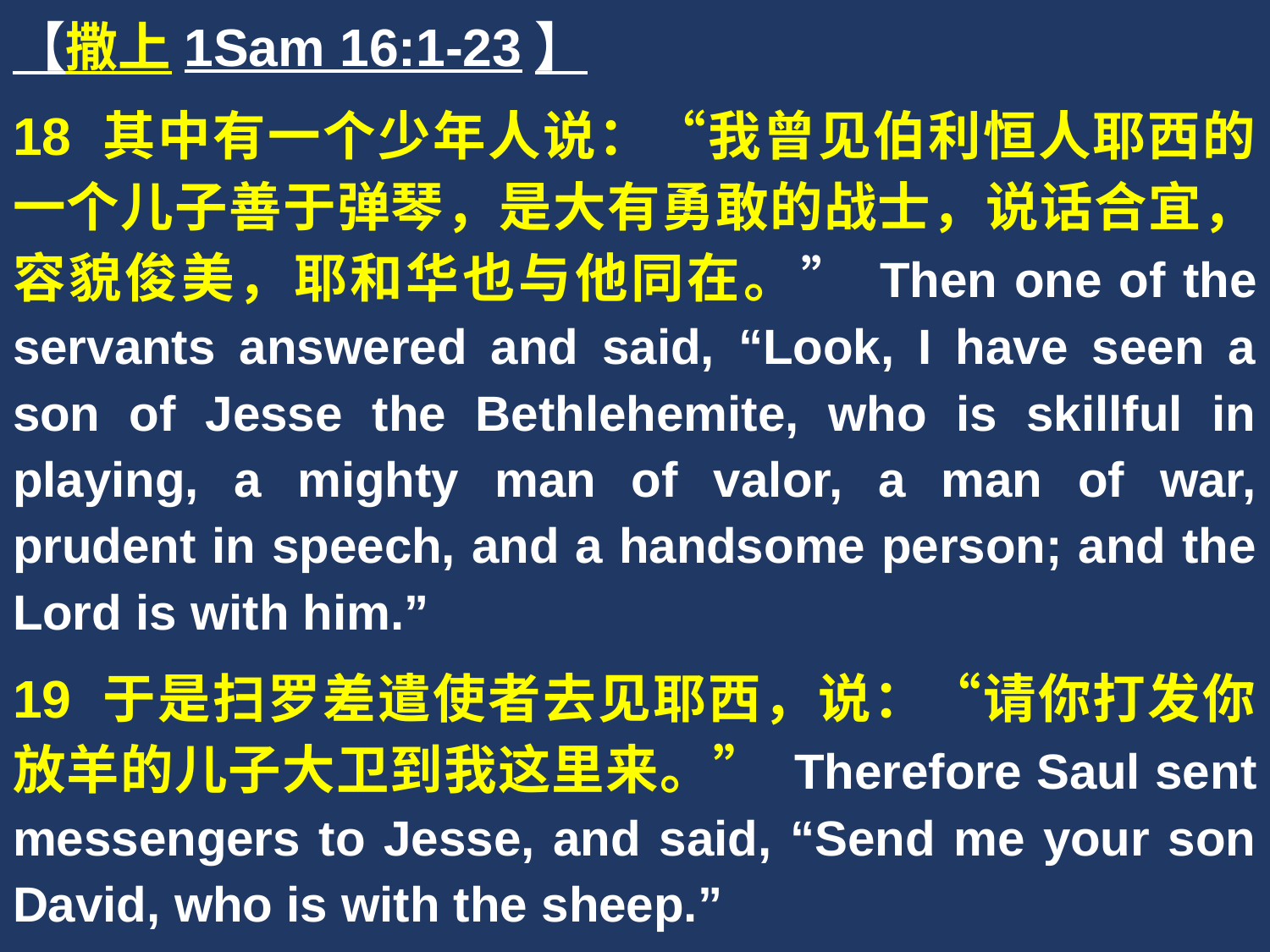

【撒上1Sam 16:1-23】
18 其中有一个少年人说：“我曾见伯利恒人耶西的一个儿子善于弹琴，是大有勇敢的战士，说话合宜，容貌俊美，耶和华也与他同在。” Then one of the servants answered and said, “Look, I have seen a son of Jesse the Bethlehemite, who is skillful in playing, a mighty man of valor, a man of war, prudent in speech, and a handsome person; and the Lord is with him.”
19 于是扫罗差遣使者去见耶西，说：“请你打发你放羊的儿子大卫到我这里来。” Therefore Saul sent messengers to Jesse, and said, “Send me your son David, who is with the sheep.”